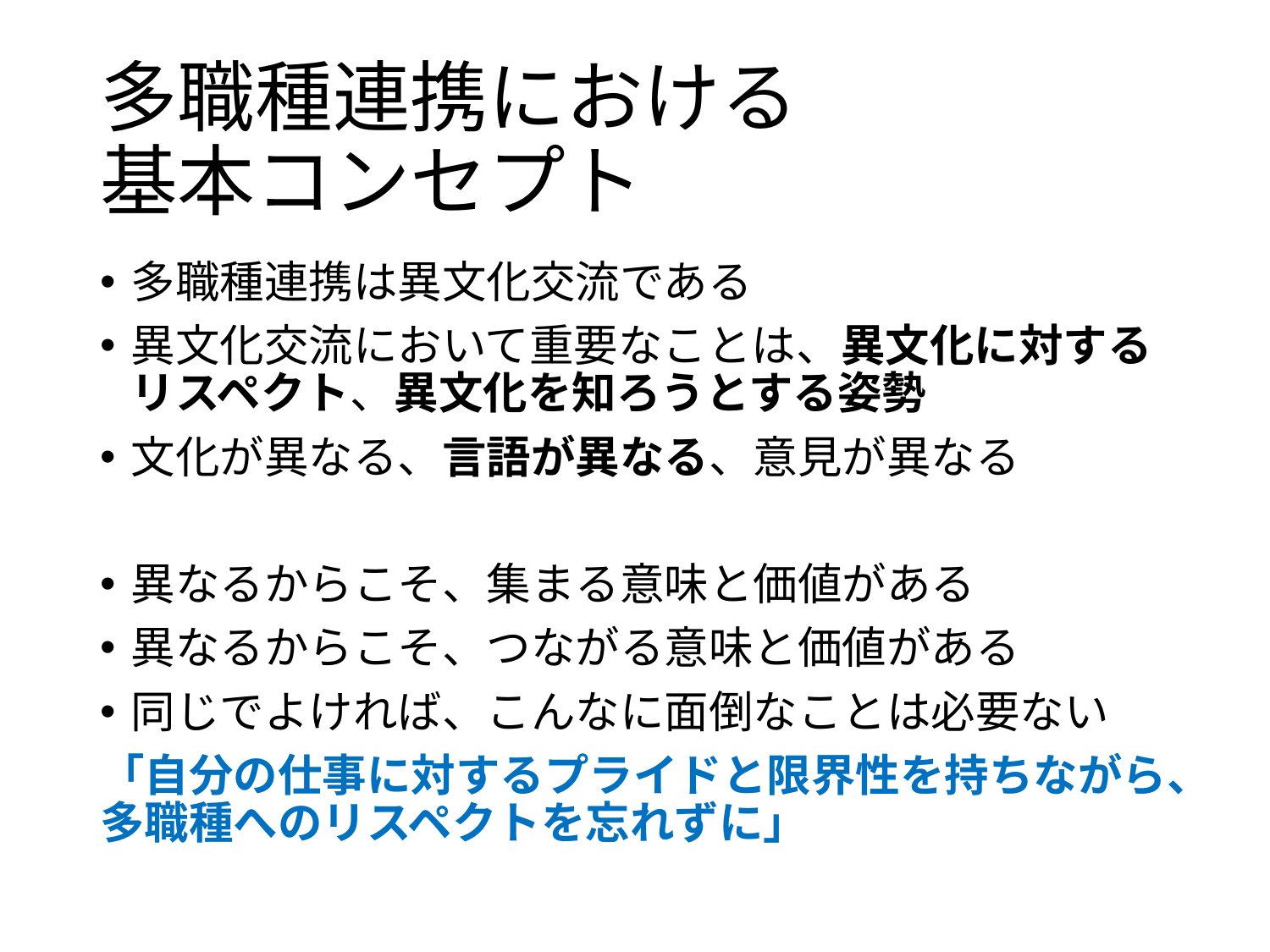

# 多職種連携における 基本コンセプト
多職種連携は異文化交流である
異文化交流において重要なことは、異文化に対するリスペクト、異文化を知ろうとする姿勢
文化が異なる、言語が異なる、意見が異なる

異なるからこそ、集まる意味と価値がある
異なるからこそ、つながる意味と価値がある
同じでよければ、こんなに面倒なことは必要ない
「自分の仕事に対するプライドと限界性を持ちながら、多職種へのリスペクトを忘れずに」